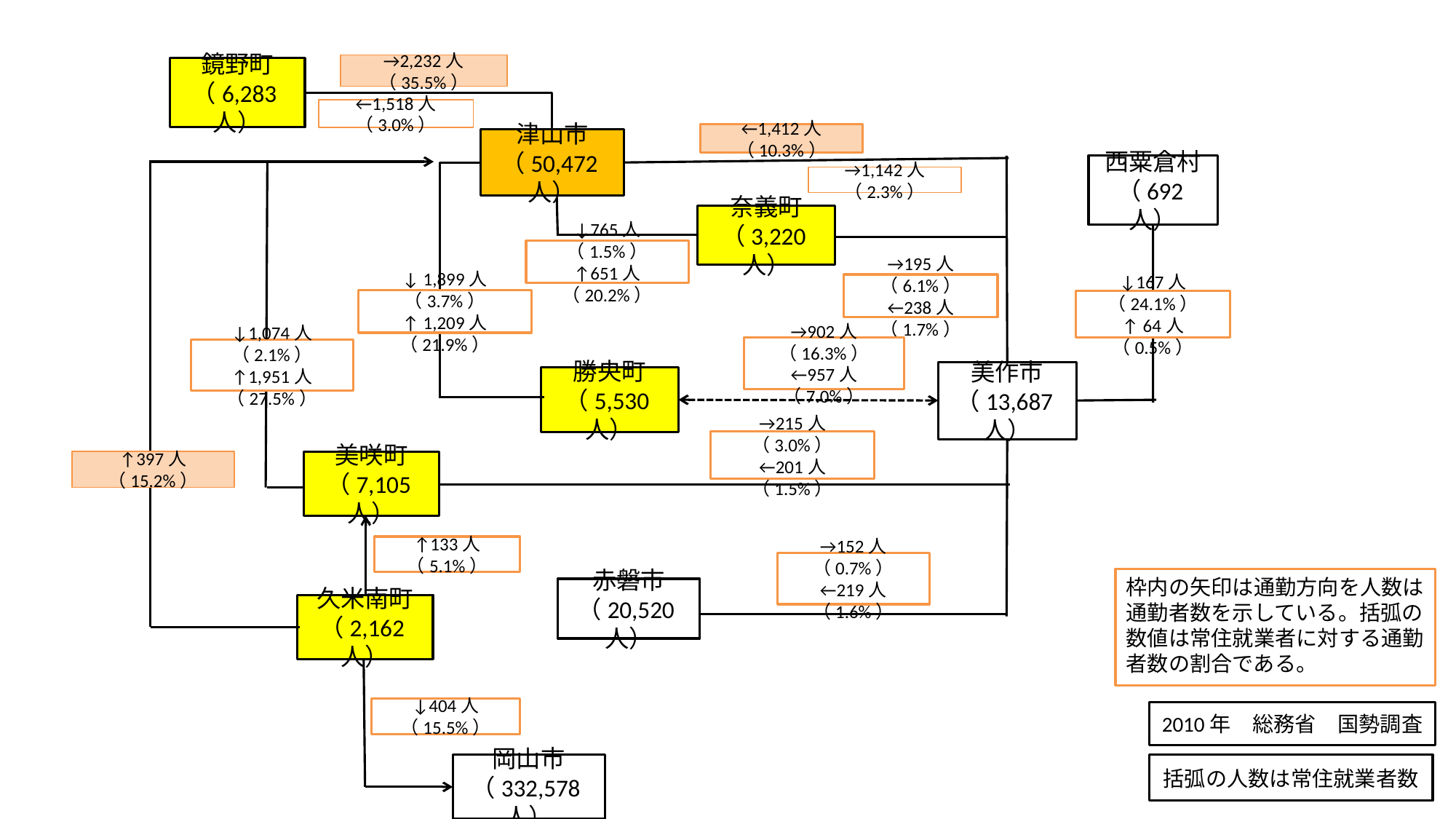

→2,232人（35.5%）
鏡野町
（6,283人）
←1,518人（3.0%）
←1,412人（10.3%）
津山市
（50,472人）
西粟倉村
（692人）
→1,142人（2.3%）
奈義町
（3,220人）
↓765人（1.5%）
↑651人（20.2%）
→195人（6.1%）
←238人（1.7%）
↓ 1,899人（3.7%）
↑ 1,209人（21.9%）
↓167人（24.1%）
↑ 64人（0.5%）
→902人（16.3%）
←957人（7.0%）
↓1,074人（2.1%）
↑1,951人（27.5%）
美作市
（13,687人）
勝央町
（5,530人）
→215人（3.0%）
←201人（1.5%）
↑397人（15.2%）
美咲町
（7,105人）
↑133人（5.1%）
→152人（0.7%）
←219人（1.6%）
枠内の矢印は通勤方向を人数は通勤者数を示している。括弧の数値は常住就業者に対する通勤者数の割合である。
赤磐市
（20,520人）
久米南町
（2,162人）
↓404人（15.5%）
2010年　総務省　国勢調査
岡山市
（332,578人）
括弧の人数は常住就業者数